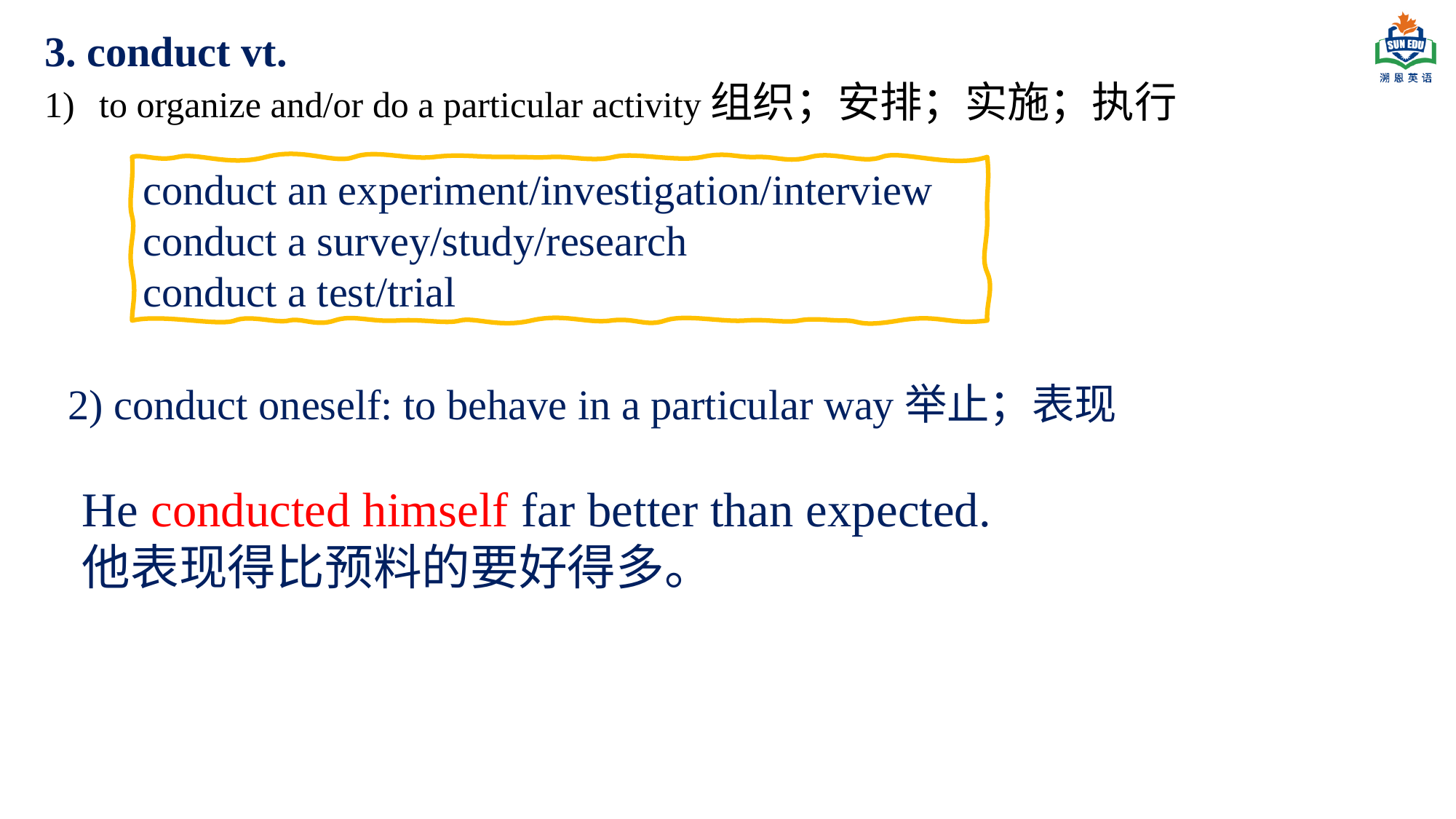

3. conduct vt.
to organize and/or do a particular activity组织；安排；实施；执行

conduct an experiment/investigation/interview
conduct a survey/study/research
conduct a test/trial
2) conduct oneself: to behave in a particular way举止；表现
He conducted himself far better than expected.
他表现得比预料的要好得多。